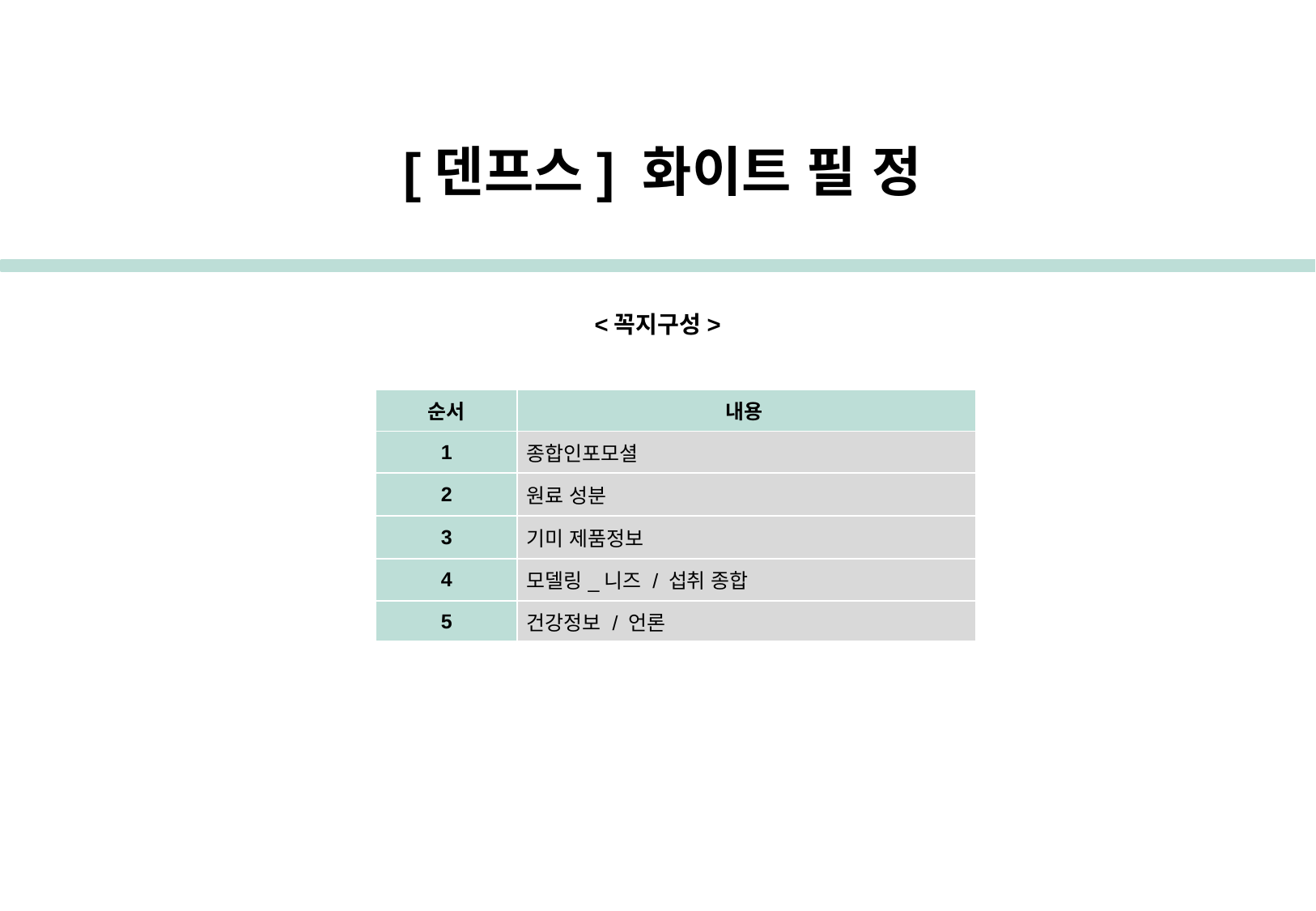

# [덴프스] 화이트 필 정

<꼭지구성>
| 순서 | 내용 |
| --- | --- |
| 1 | 종합인포모셜 |
| 2 | 원료 성분 |
| 3 | 기미 제품정보 |
| 4 | 모델링\_니즈 / 섭취 종합 |
| 5 | 건강정보 / 언론 |